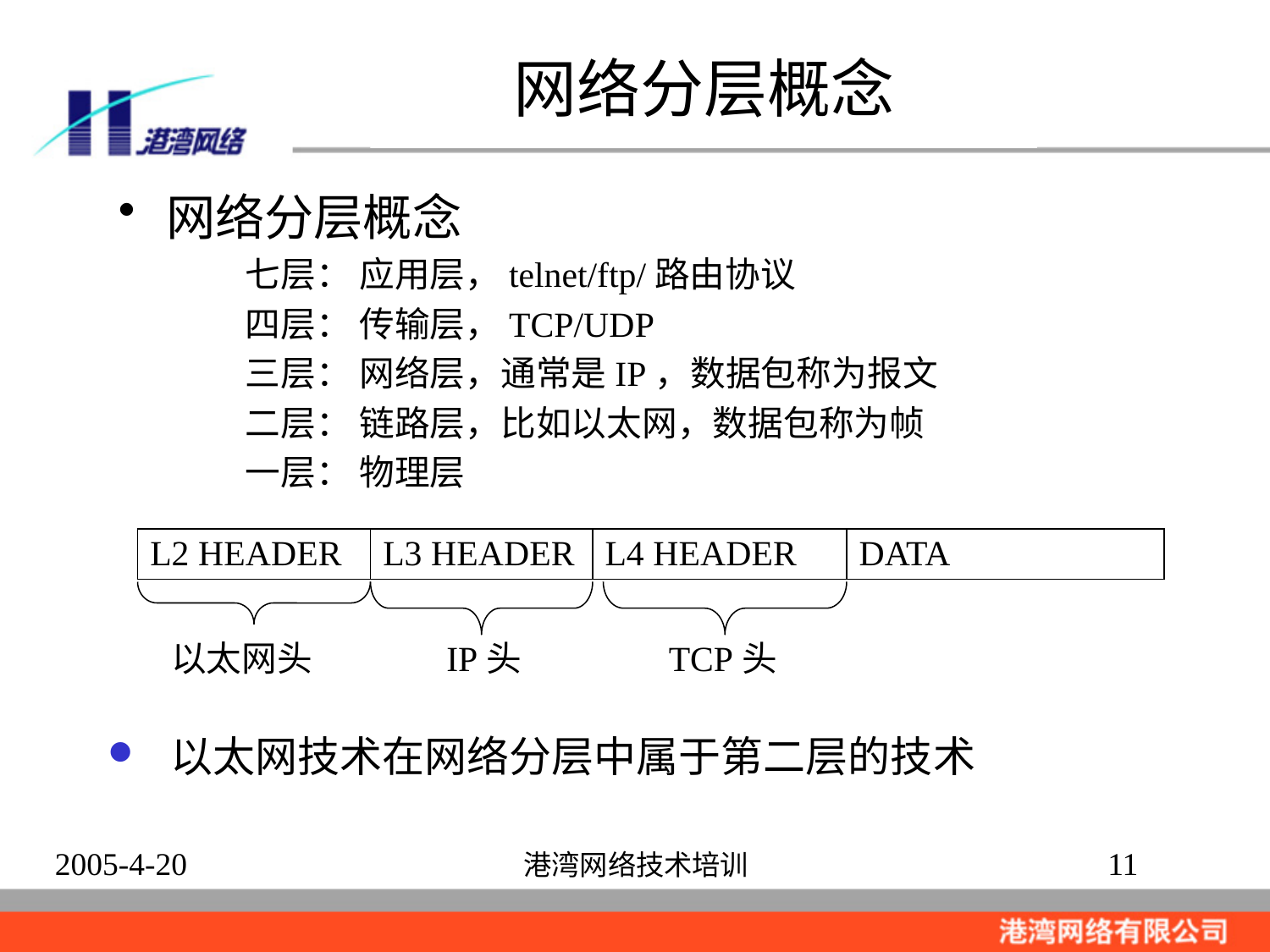

# 网络分层概念
网络分层概念
七层： 应用层，telnet/ftp/路由协议
四层： 传输层，TCP/UDP
三层： 网络层，通常是IP，数据包称为报文
二层： 链路层，比如以太网，数据包称为帧
一层： 物理层

L2 HEADER
L3 HEADER
L4 HEADER
DATA
以太网头
IP头
TCP头
  以太网技术在网络分层中属于第二层的技术